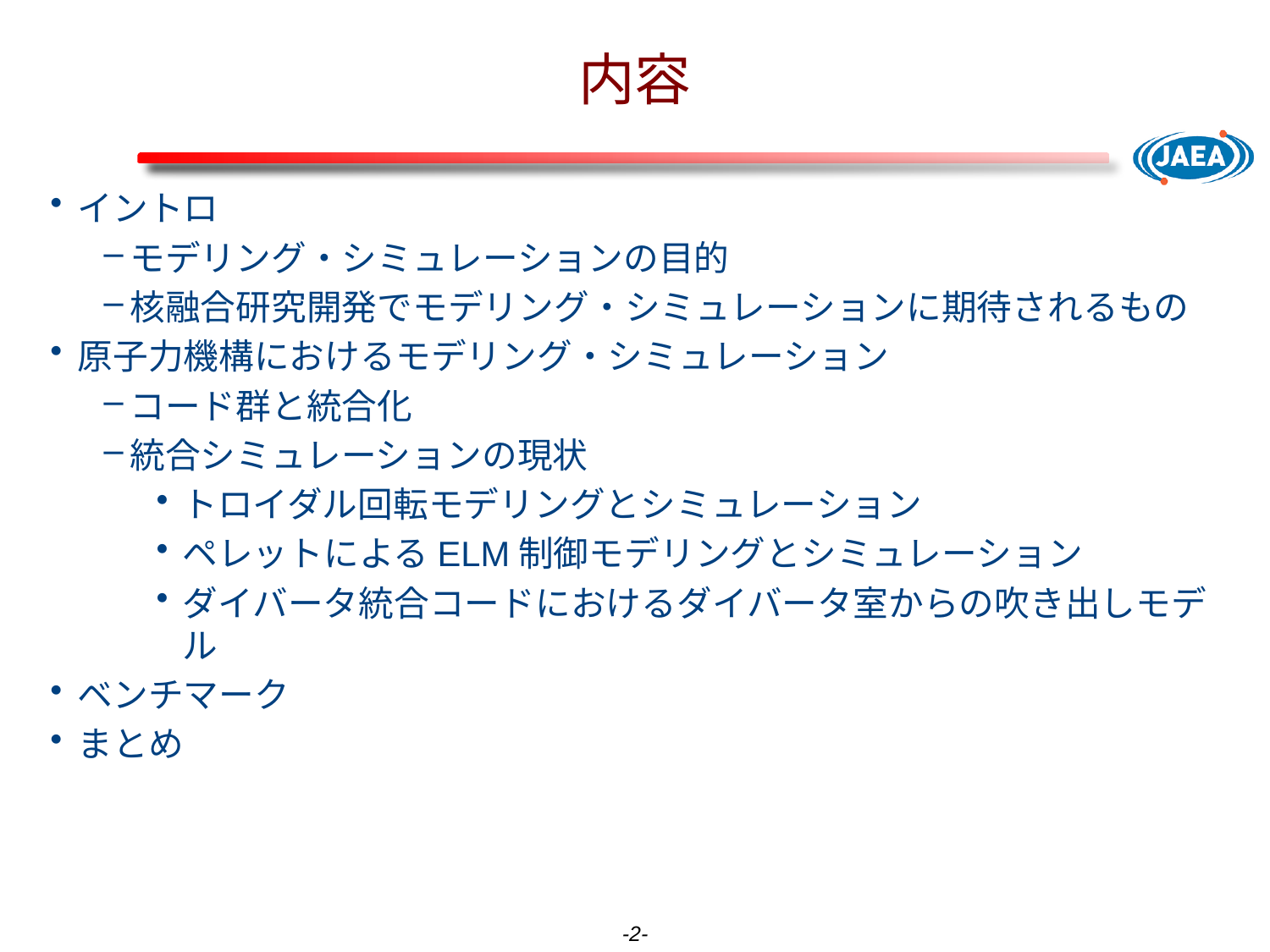

# 内容
イントロ
モデリング・シミュレーションの目的
核融合研究開発でモデリング・シミュレーションに期待されるもの
原子力機構におけるモデリング・シミュレーション
コード群と統合化
統合シミュレーションの現状
トロイダル回転モデリングとシミュレーション
ペレットによるELM制御モデリングとシミュレーション
ダイバータ統合コードにおけるダイバータ室からの吹き出しモデル
ベンチマーク
まとめ